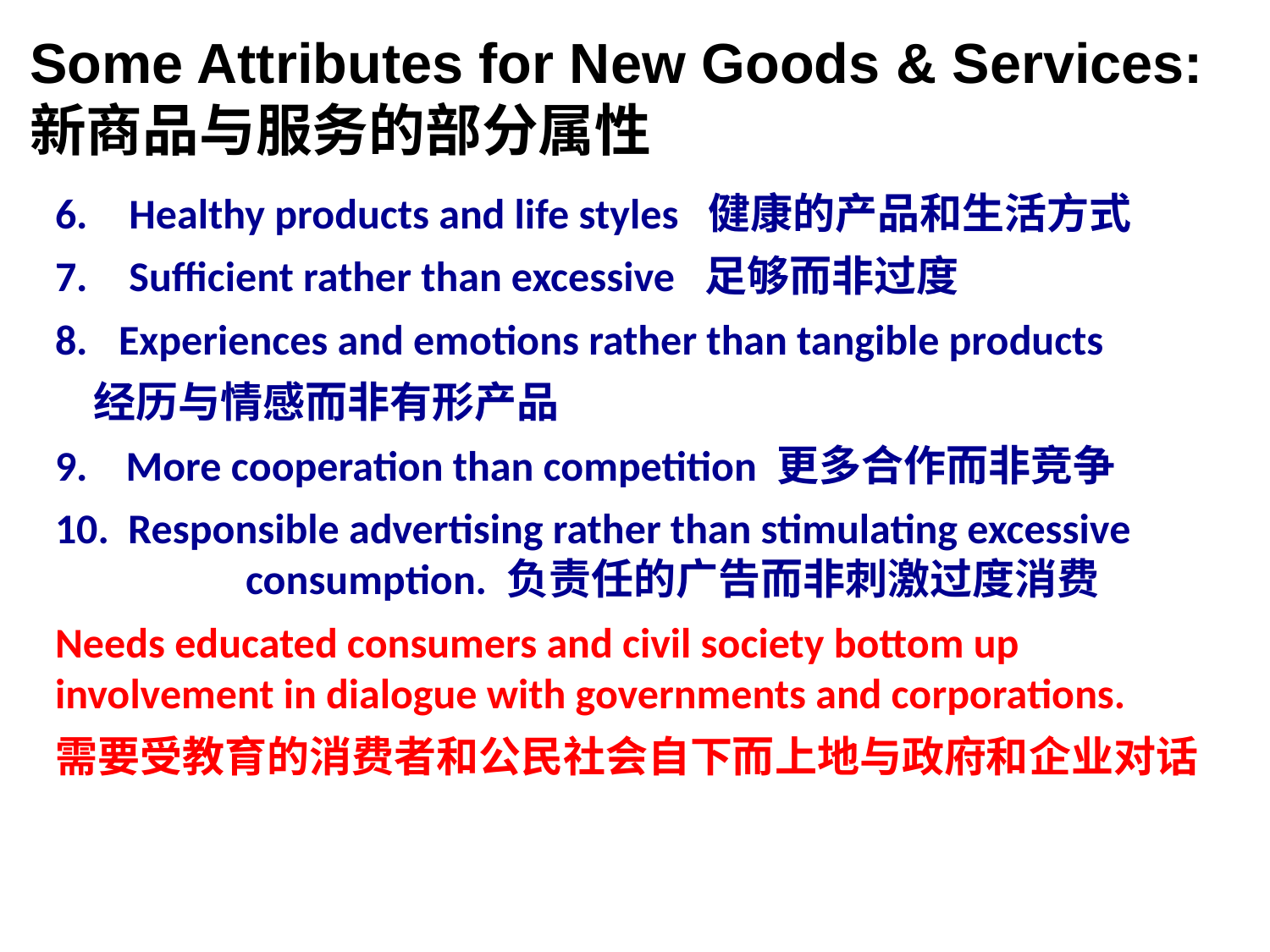

Some Attributes for New Goods & Services:
新商品与服务的部分属性
Healthy products and life styles  健康的产品和生活方式
Sufficient rather than excessive  足够而非过度
Experiences and emotions rather than tangible products
   经历与情感而非有形产品
9.    More cooperation than competition 更多合作而非竞争
 Responsible advertising rather than stimulating excessive 	consumption. 负责任的广告而非刺激过度消费
Needs educated consumers and civil society bottom up involvement in dialogue with governments and corporations.
需要受教育的消费者和公民社会自下而上地与政府和企业对话